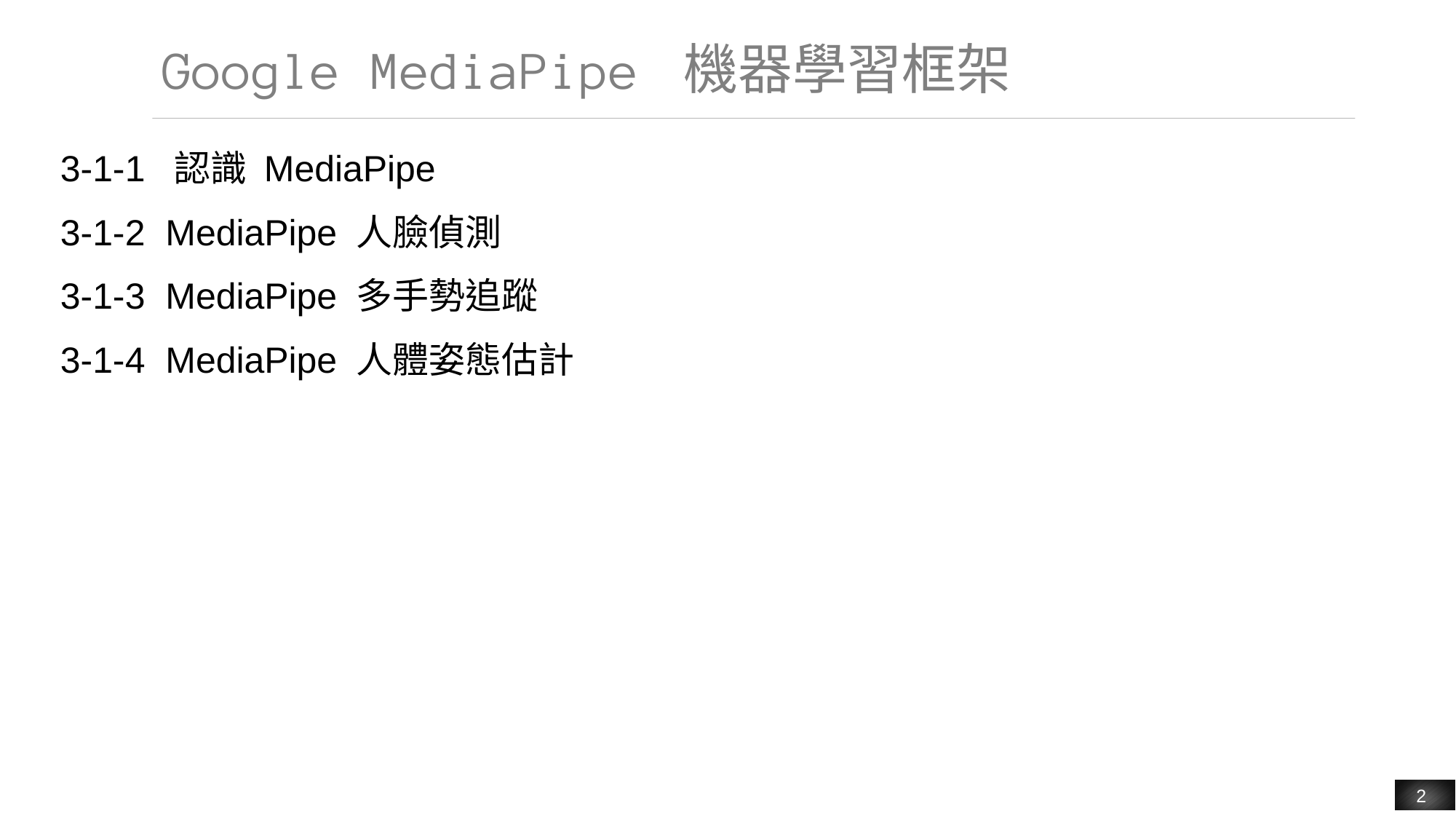

# Google MediaPipe 機器學習框架
3-1-1  認識 MediaPipe
3-1-2  MediaPipe 人臉偵測
3-1-3  MediaPipe 多手勢追蹤
3-1-4  MediaPipe 人體姿態估計